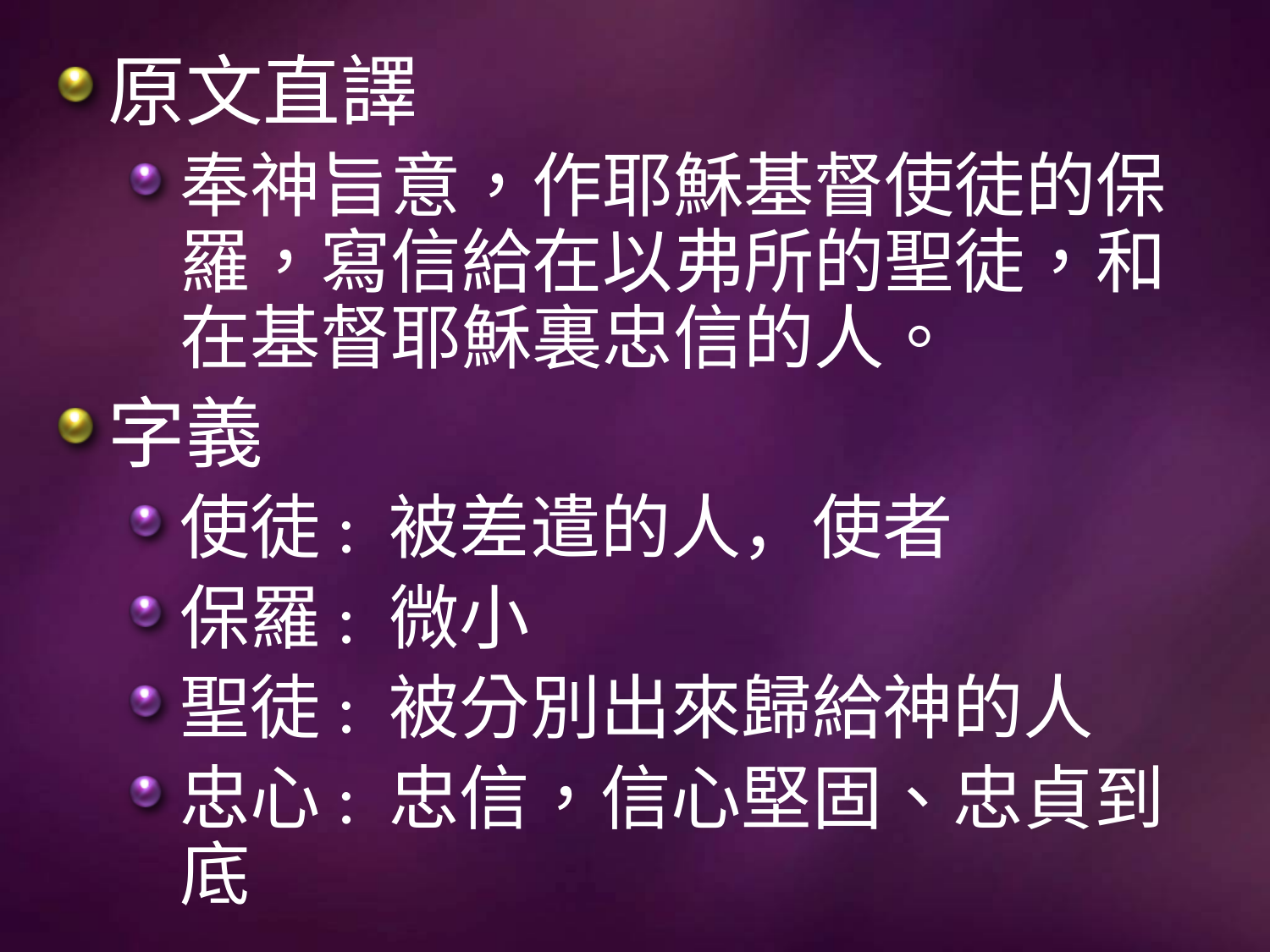

原文直譯
奉神旨意，作耶穌基督使徒的保羅，寫信給在以弗所的聖徒，和在基督耶穌裏忠信的人。
字義
使徒: 被差遣的人，使者
保羅: 微小
聖徒: 被分別出來歸給神的人
忠心: 忠信，信心堅固、忠貞到底